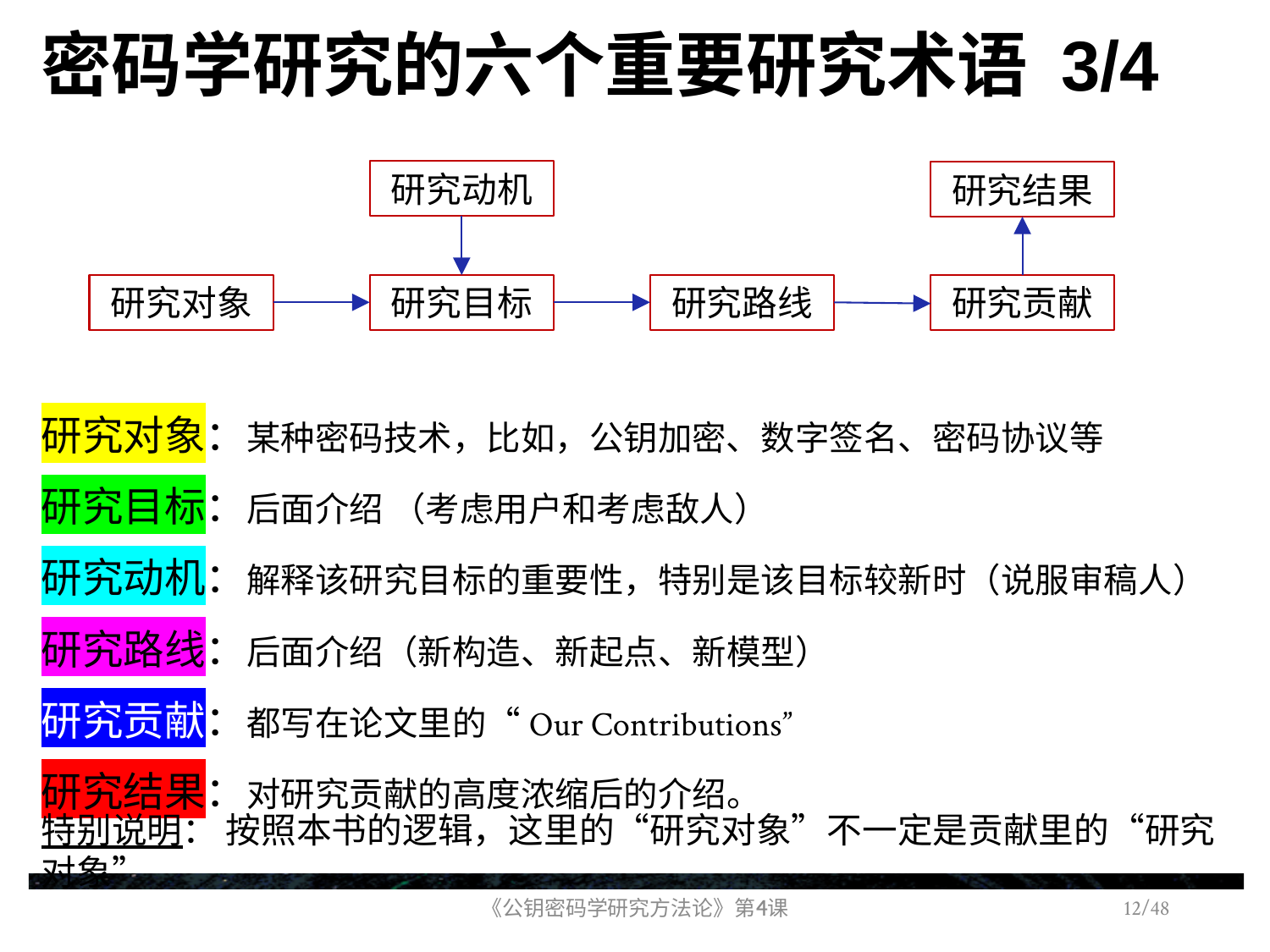

# 密码学研究的六个重要研究术语 3/4
研究动机
研究结果
研究对象
研究目标
研究路线
研究贡献
研究对象：某种密码技术，比如，公钥加密、数字签名、密码协议等
研究目标：后面介绍 （考虑用户和考虑敌人）
研究动机：解释该研究目标的重要性，特别是该目标较新时（说服审稿人）
研究路线：后面介绍（新构造、新起点、新模型）
研究贡献：都写在论文里的“Our Contributions”
研究结果：对研究贡献的高度浓缩后的介绍。
特别说明： 按照本书的逻辑，这里的“研究对象”不一定是贡献里的“研究对象”
《公钥密码学研究方法论》第4课
12/48